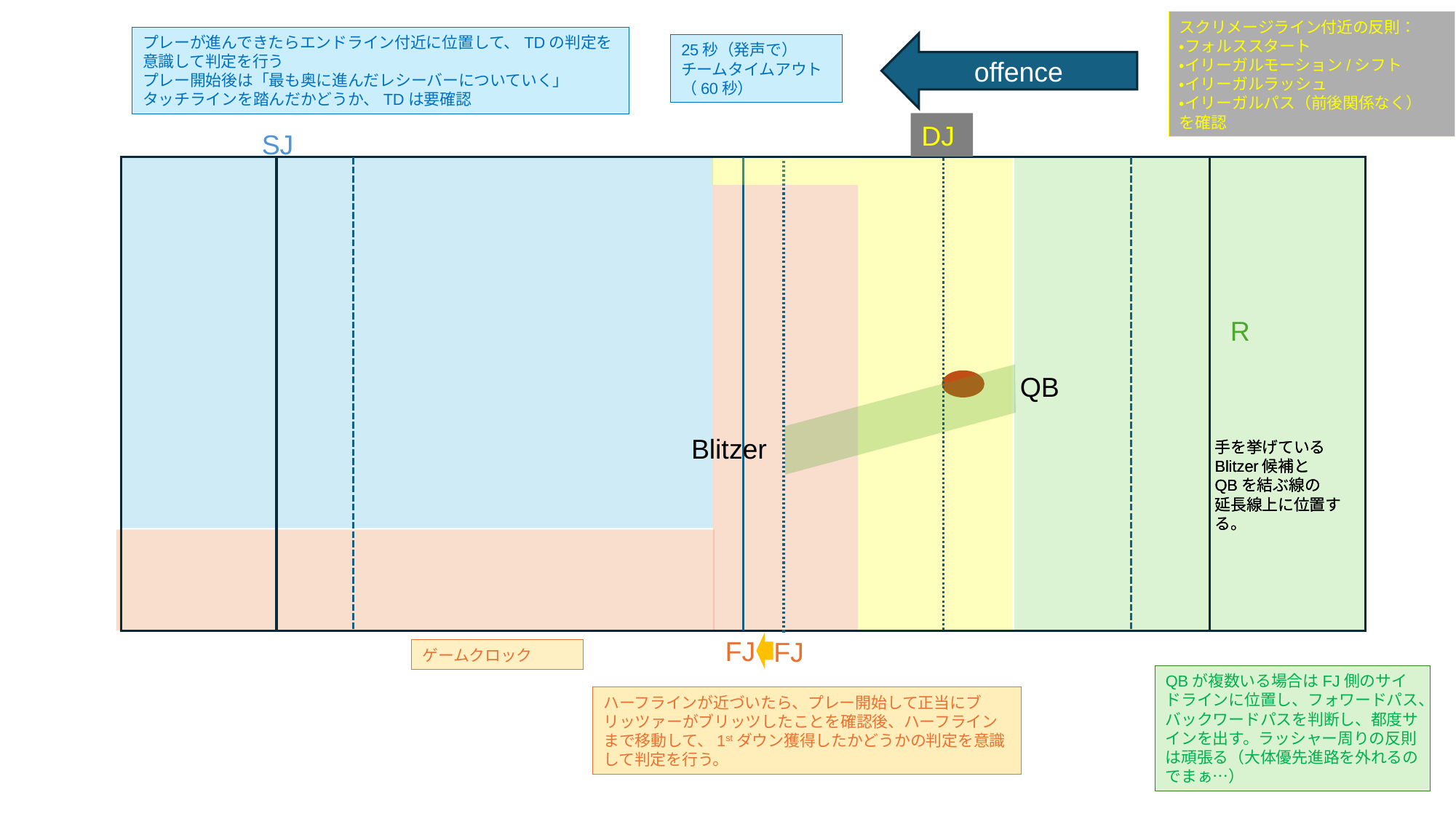

スクリメージライン付近の反則：
・フォルススタート
・イリーガルモーション/シフト
・イリーガルラッシュ
・イリーガルパス（前後関係なく）
を確認
プレーが進んできたらエンドライン付近に位置して、TDの判定を意識して判定を行う
プレー開始後は「最も奥に進んだレシーバーについていく」
タッチラインを踏んだかどうか、TDは要確認
offence
25秒（発声で）
チームタイムアウト
（60秒）
DJ
SJ

R
QB

Blitzer
手を挙げているBlitzer候補と
QBを結ぶ線の
延長線上に位置する。
手を挙げているBlitzer候補と
QBを結ぶ線の
延長線上に位置する。

FJ
FJ

ゲームクロック
QBが複数いる場合はFJ側のサイドラインに位置し、フォワードパス、バックワードパスを判断し、都度サインを出す。ラッシャー周りの反則は頑張る（大体優先進路を外れるのでまぁ…）
ハーフラインが近づいたら、プレー開始して正当にブリッツァーがブリッツしたことを確認後、ハーフラインまで移動して、1stダウン獲得したかどうかの判定を意識して判定を行う。